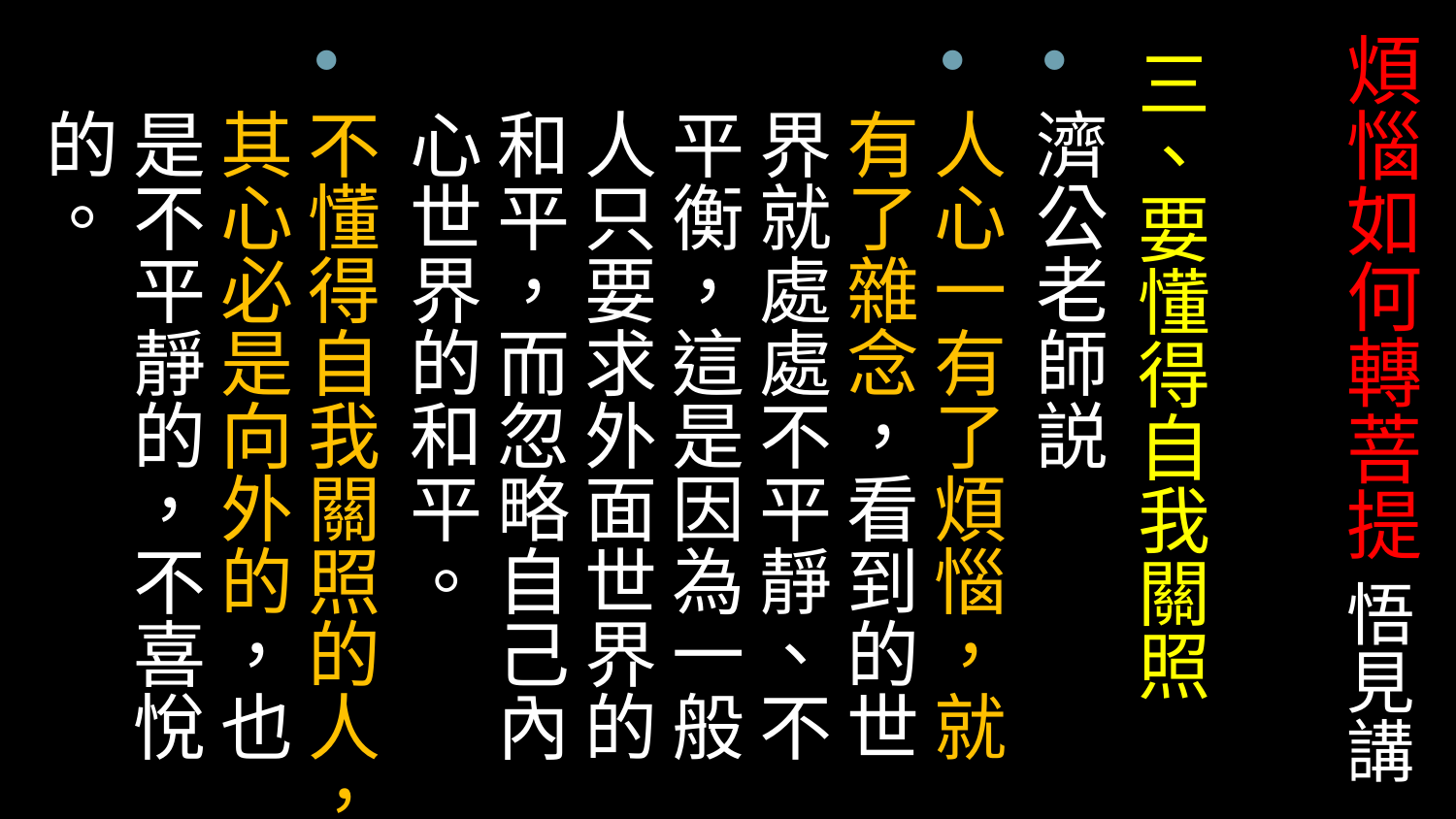

# 煩惱如何轉菩提 悟見講
三、要懂得自我關照
濟公老師説
人心一有了煩惱，就有了雜念，看到的世界就處處不平靜、不平衡，這是因為一般人只要求外面世界的和平，而忽略自己內心世界的和平。
不懂得自我關照的人，其心必是向外的，也是不平靜的，不喜悅的。